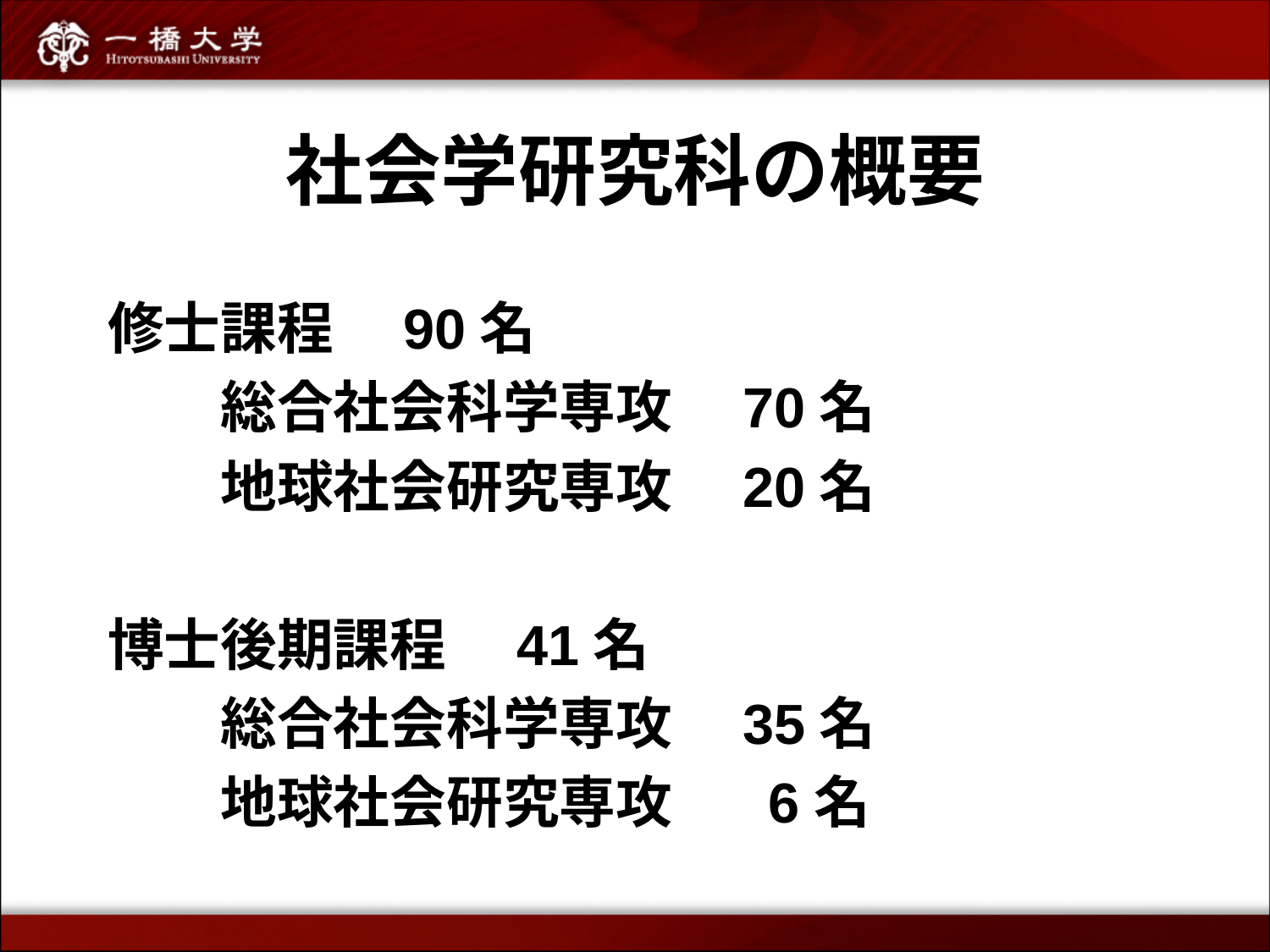

# 社会学研究科の概要
修士課程　90名
　　総合社会科学専攻　70名
　　地球社会研究専攻　20名

博士後期課程　41名
　　総合社会科学専攻　35名
　　地球社会研究専攻　  6名